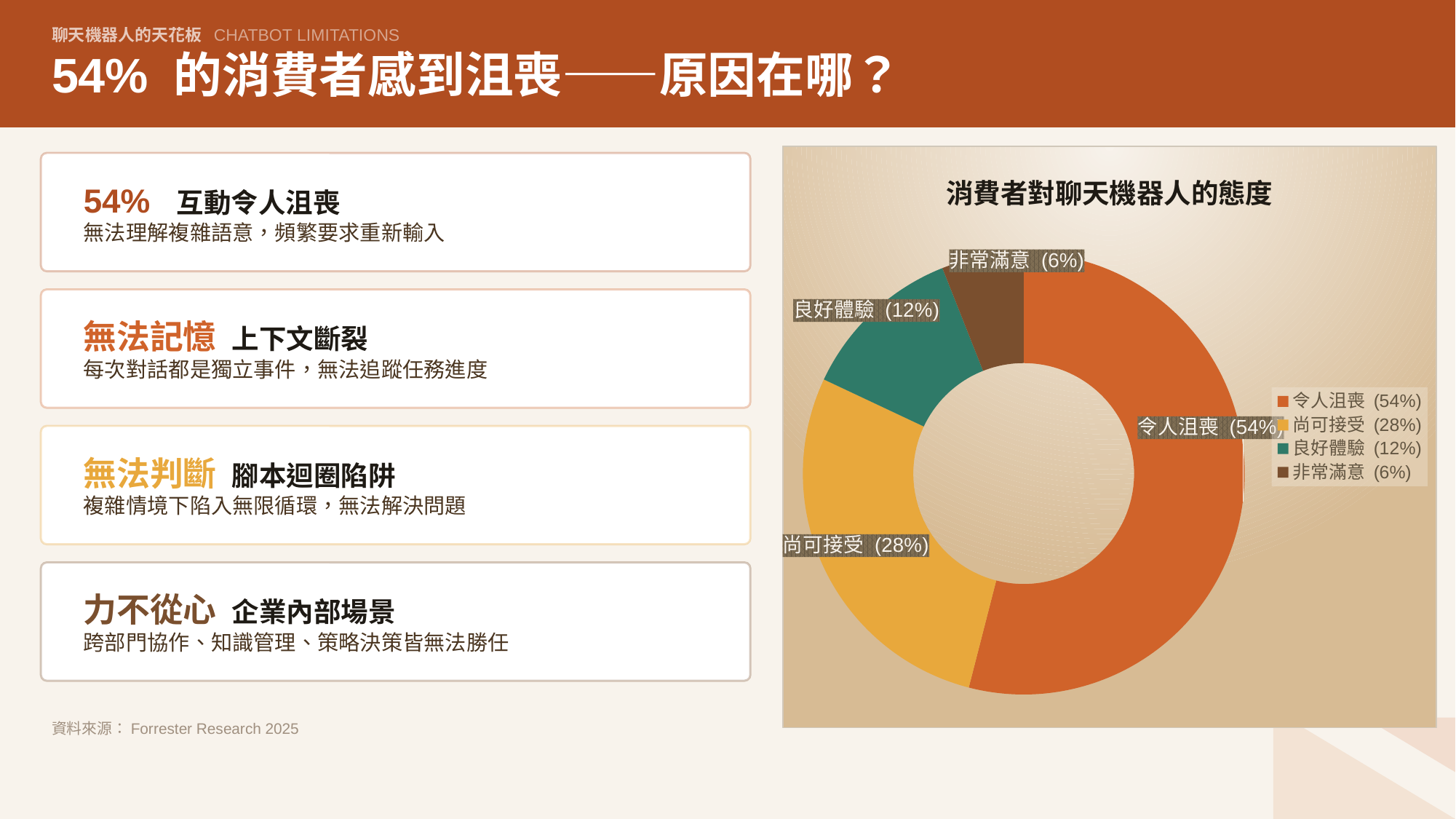

聊天機器人的天花板  CHATBOT LIMITATIONS
54% 的消費者感到沮喪——原因在哪？

### Chart: 消費者對聊天機器人的態度

| Category | 態度分布 |
|---|---|
| 令人沮喪 (54%) | 54.0 |
| 尚可接受 (28%) | 28.0 |
| 良好體驗 (12%) | 12.0 |
| 非常滿意 (6%) | 6.0 |
54%  互動令人沮喪
無法理解複雜語意，頻繁要求重新輸入

無法記憶  上下文斷裂
每次對話都是獨立事件，無法追蹤任務進度

無法判斷  腳本迴圈陷阱
複雜情境下陷入無限循環，無法解決問題

力不從心  企業內部場景
跨部門協作、知識管理、策略決策皆無法勝任
資料來源：Forrester Research 2025